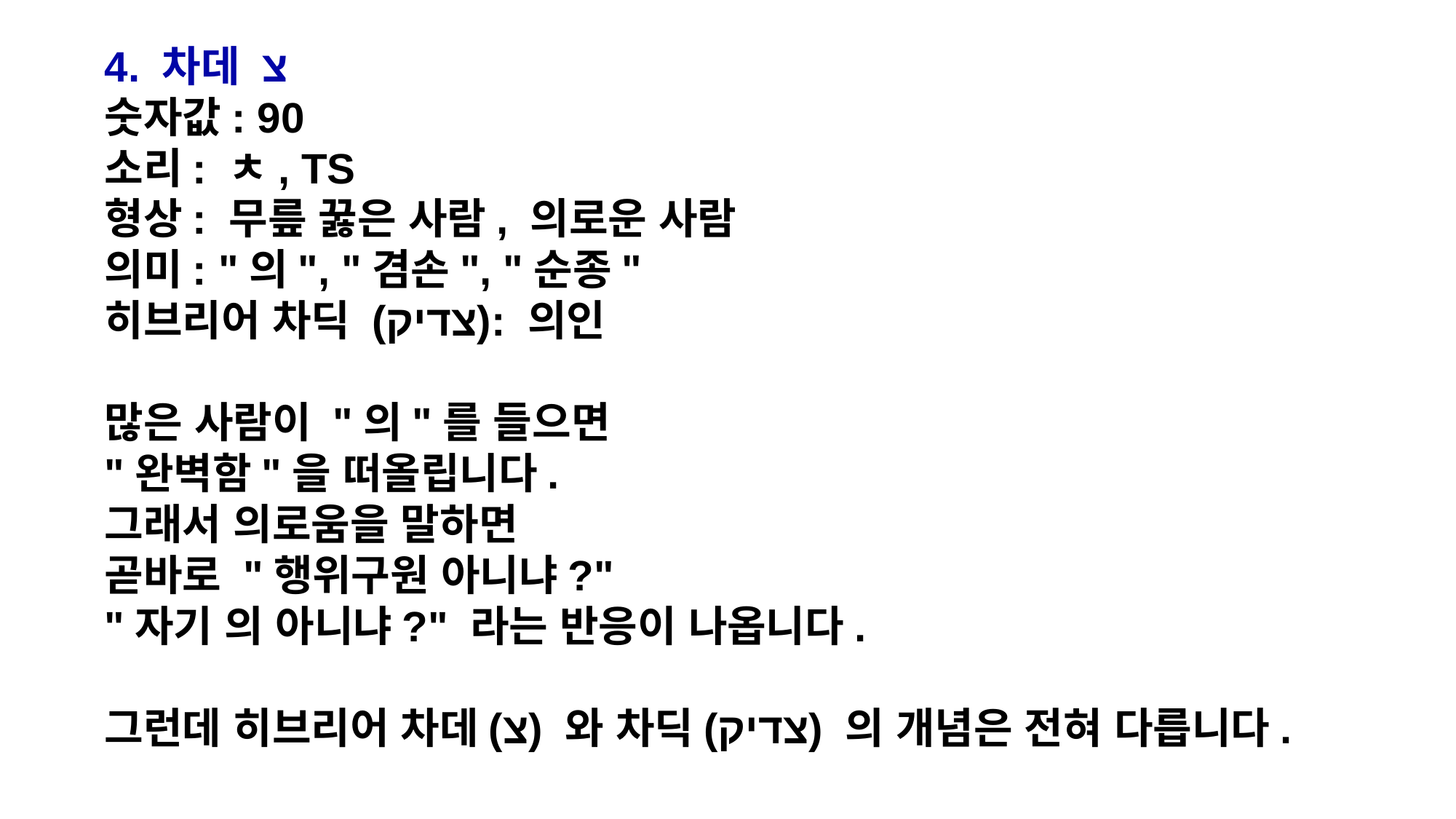

4. 차데 צ
숫자값: 90
소리: ㅊ, TS
형상: 무릎 꿇은 사람, 의로운 사람
의미: "의", "겸손", "순종"
히브리어 차딕 (צדיק): 의인

많은 사람이 "의"를 들으면
"완벽함"을 떠올립니다.
그래서 의로움을 말하면
곧바로 "행위구원 아니냐?"
"자기 의 아니냐?" 라는 반응이 나옵니다.

그런데 히브리어 차데(צ) 와 차딕(צדיק) 의 개념은 전혀 다릅니다.